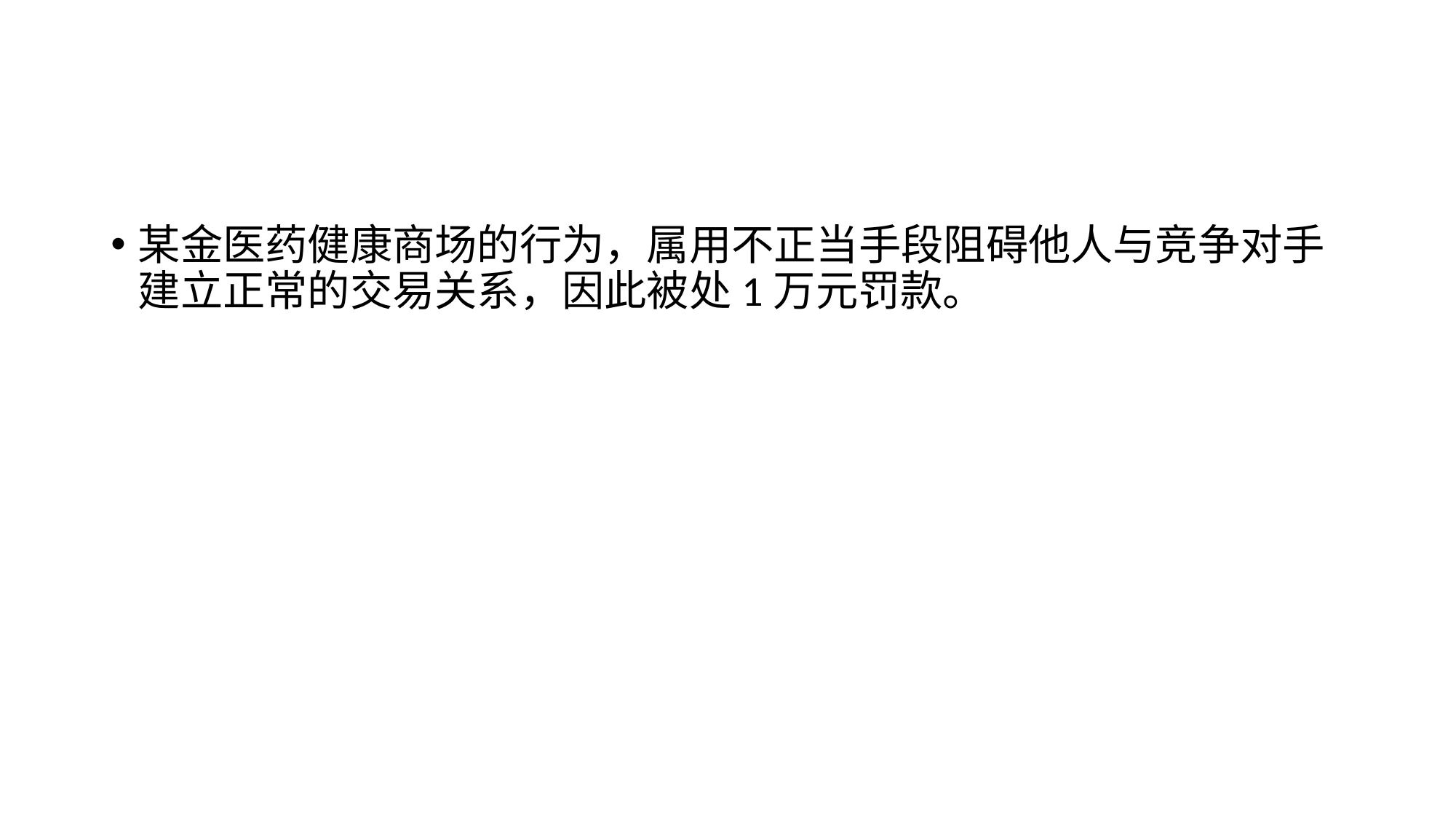

#
某金医药健康商场的行为，属用不正当手段阻碍他人与竞争对手建立正常的交易关系，因此被处1万元罚款。